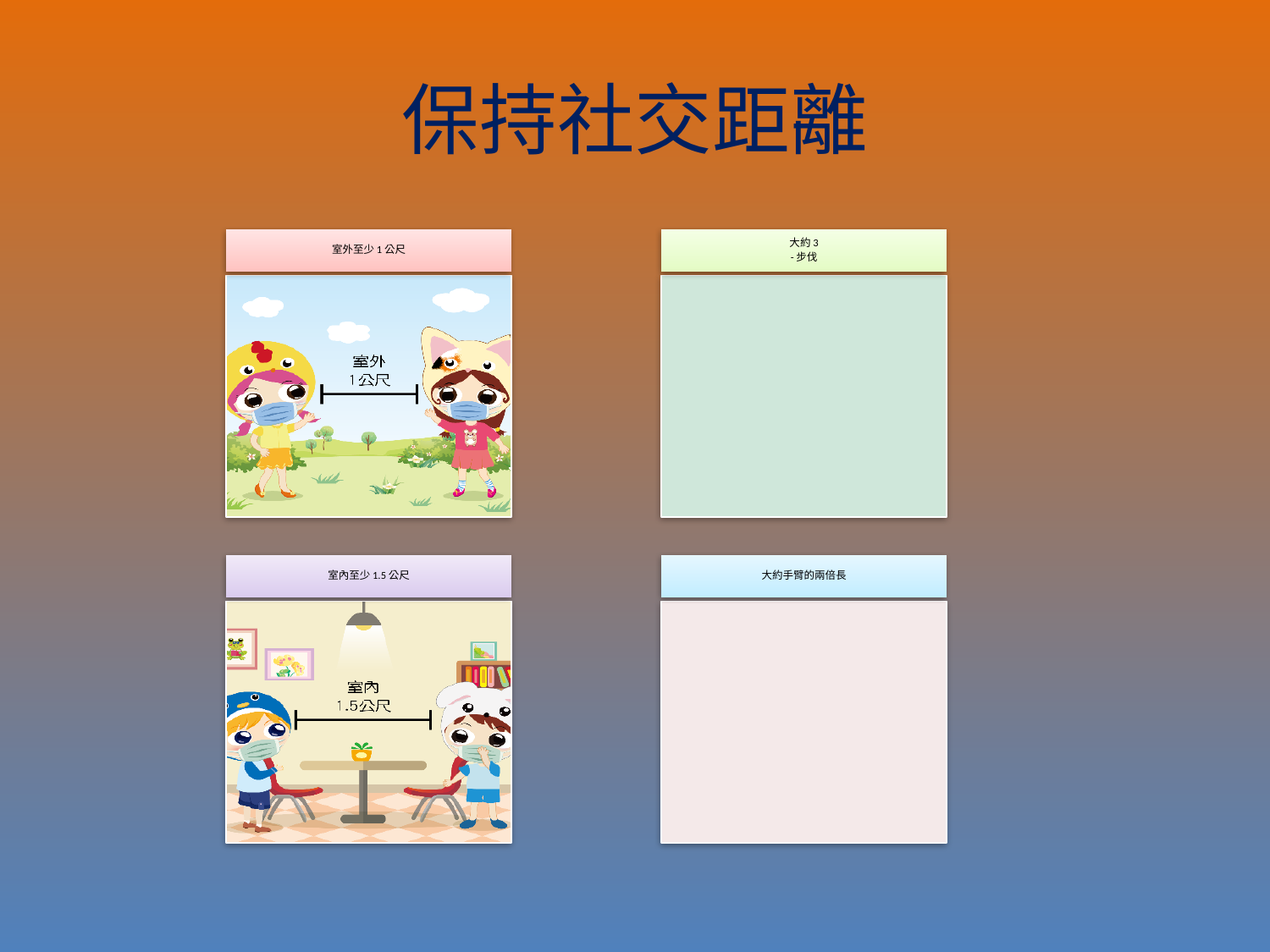

# 保持社交距離
室外至少1公尺
大約3
-步伐
室內至少1.5公尺
大約手臂的兩倍長